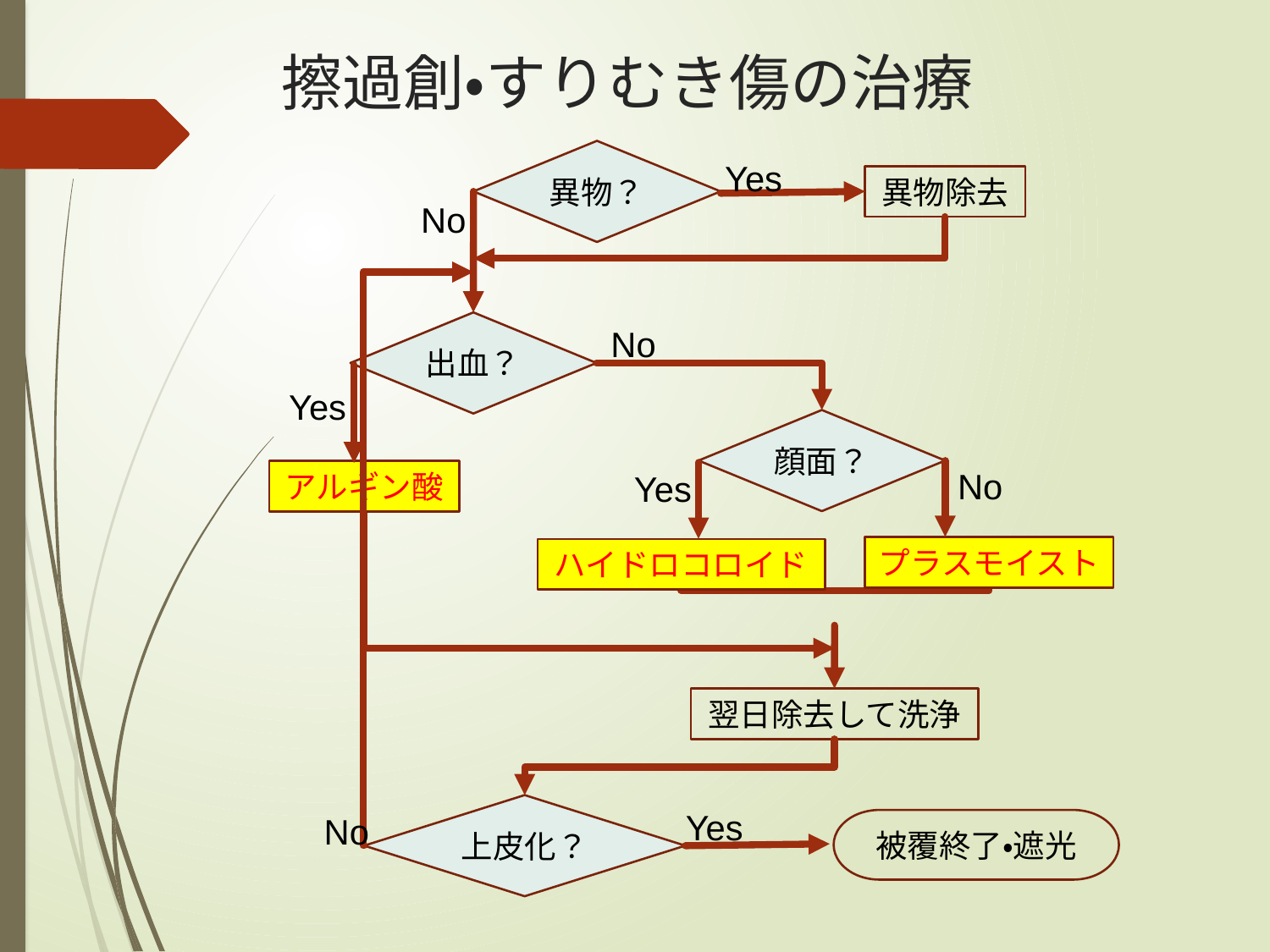

# 擦過創・すりむき傷の治療
異物？
Yes
異物除去
No
出血？
No
No
顔面？
Yes
アルギン酸
No
プラスモイスト
Yes
ハイドロコロイド
翌日除去して洗浄
上皮化？
Yes
被覆終了・遮光